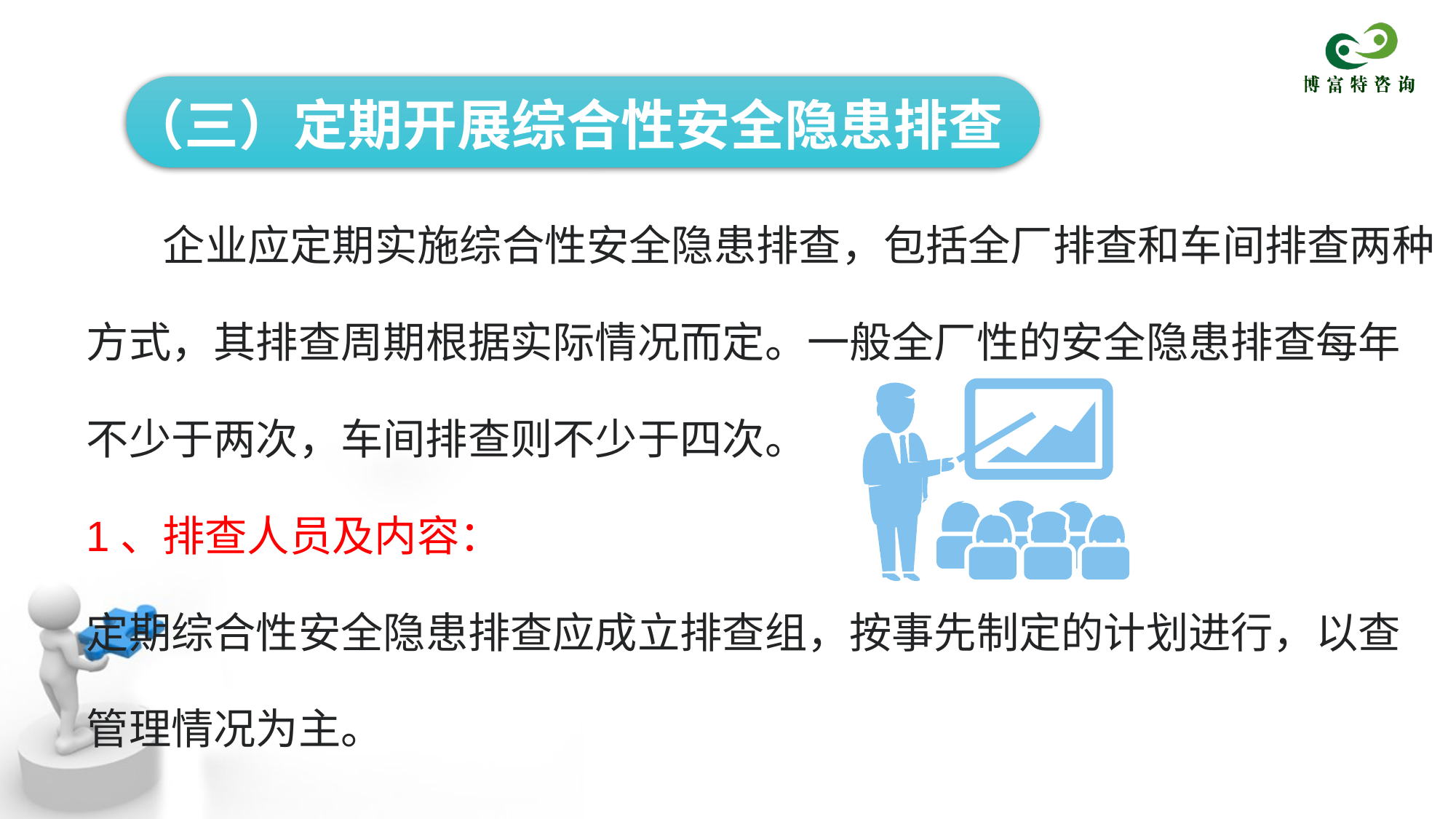

（三）定期开展综合性安全隐患排查

       企业应定期实施综合性安全隐患排查，包括全厂排查和车间排查两种方式，其排查周期根据实际情况而定。一般全厂性的安全隐患排查每年不少于两次，车间排查则不少于四次。
1、排查人员及内容：
定期综合性安全隐患排查应成立排查组，按事先制定的计划进行，以查管理情况为主。